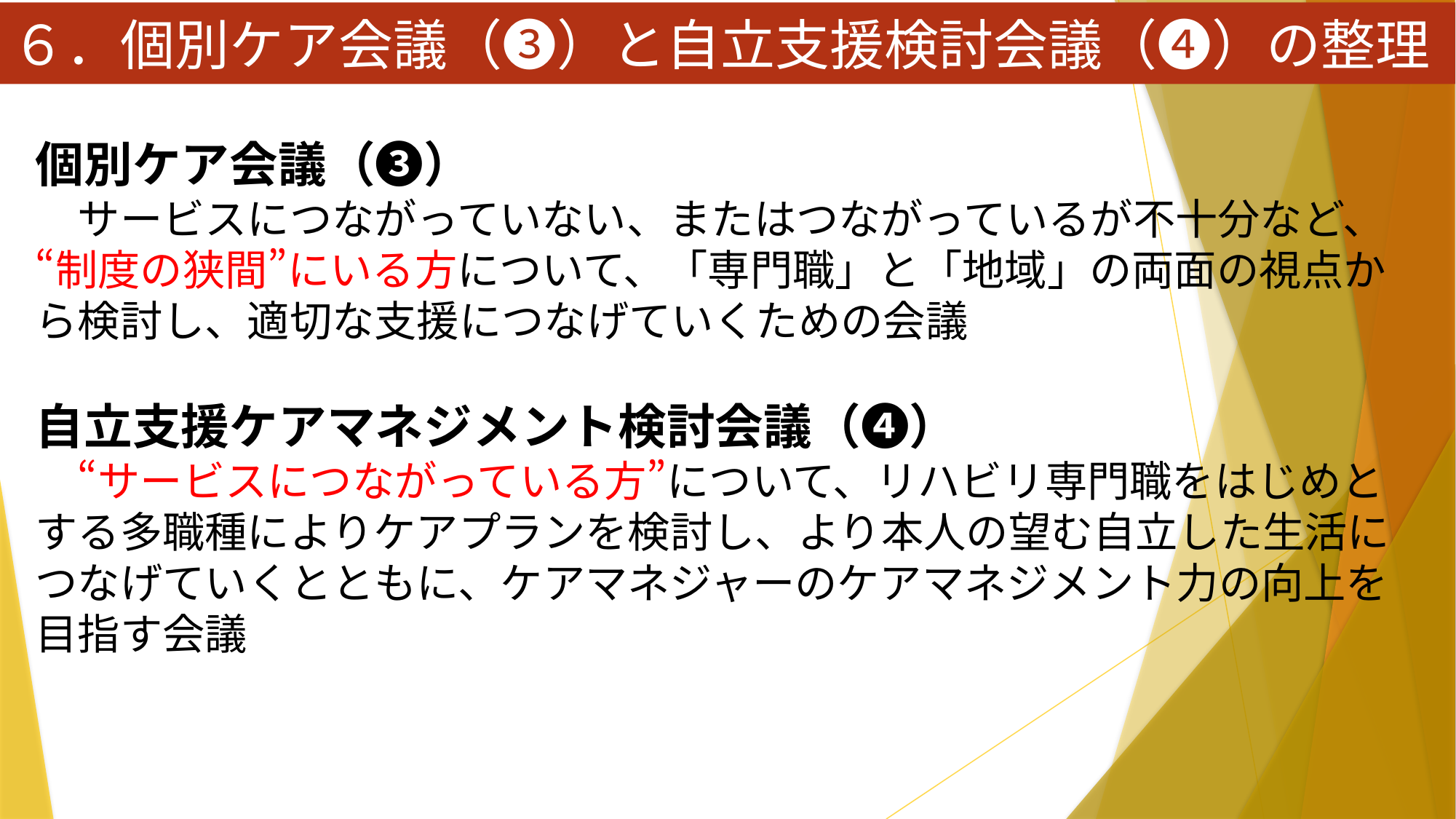

６．個別ケア会議（➌）と自立支援検討会議（➍）の整理
個別ケア会議（➌）
　サービスにつながっていない、またはつながっているが不十分など、“制度の狭間”にいる方について、「専門職」と「地域」の両面の視点から検討し、適切な支援につなげていくための会議

自立支援ケアマネジメント検討会議（➍）
　“サービスにつながっている方”について、リハビリ専門職をはじめとする多職種によりケアプランを検討し、より本人の望む自立した生活につなげていくとともに、ケアマネジャーのケアマネジメント力の向上を目指す会議